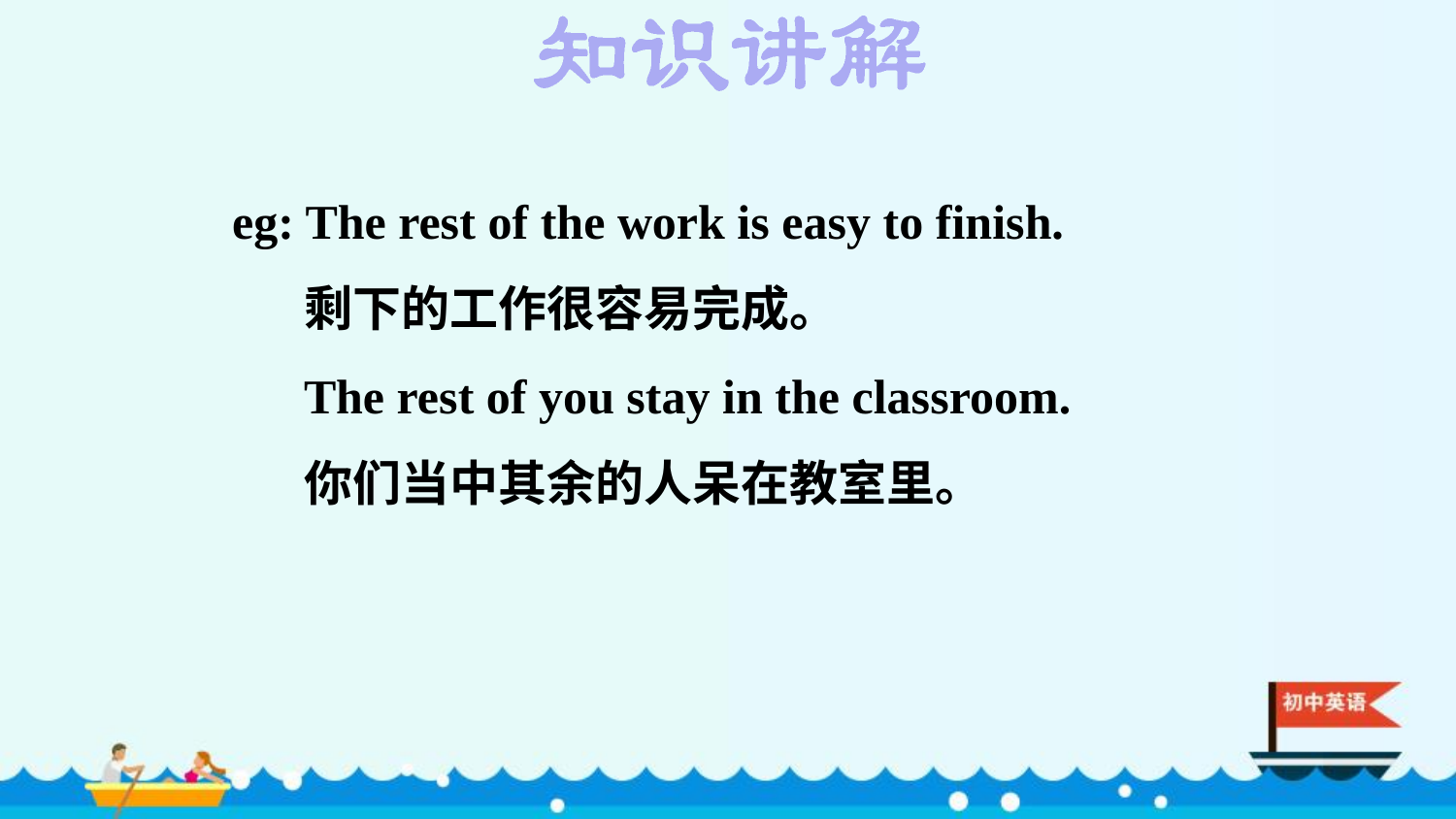

eg: The rest of the work is easy to finish.
剩下的工作很容易完成。
The rest of you stay in the classroom.
你们当中其余的人呆在教室里。